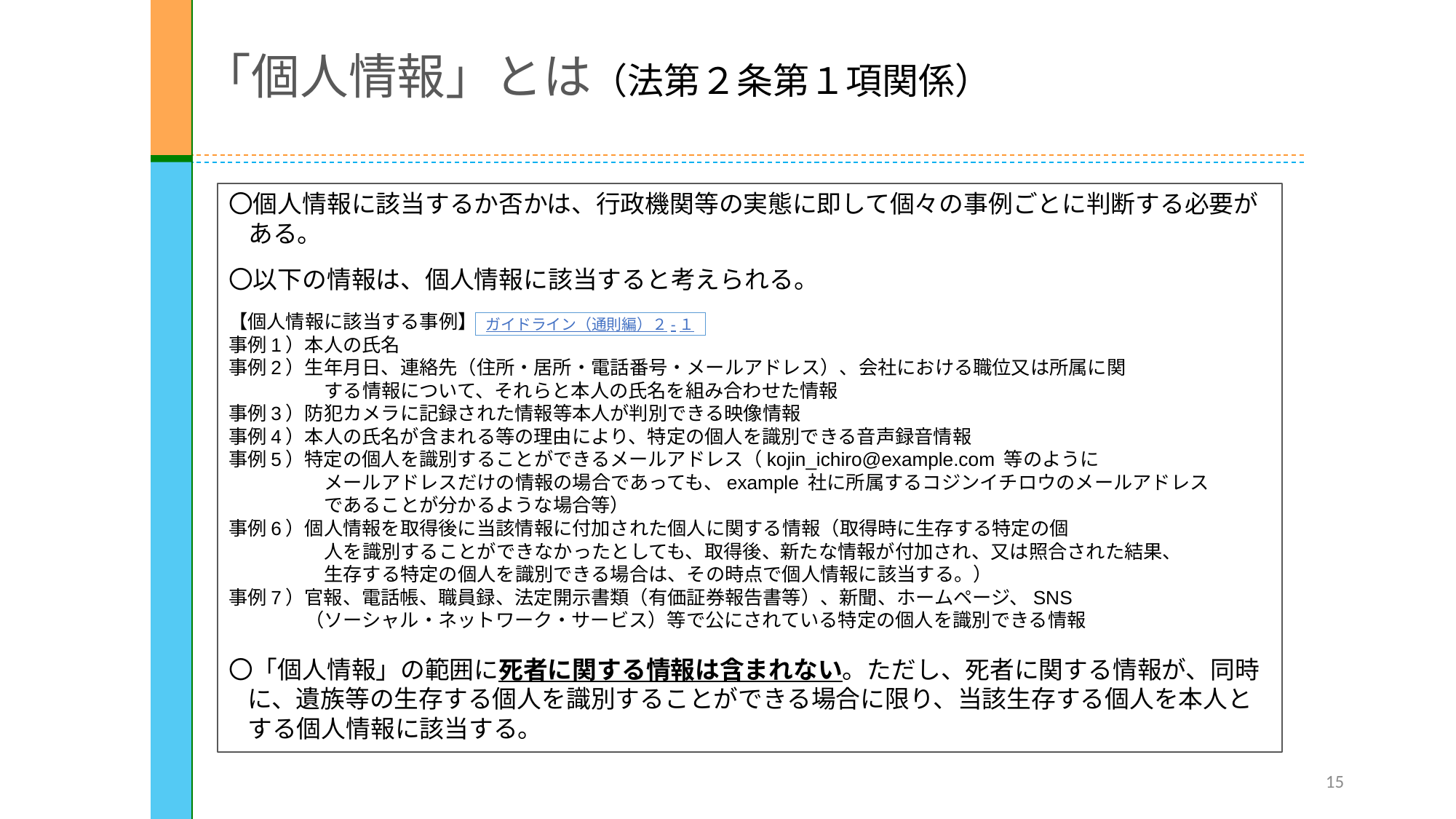

# 「個人情報」とは（法第２条第１項関係）

〇個人情報に該当するか否かは、行政機関等の実態に即して個々の事例ごとに判断する必要がある。
〇以下の情報は、個人情報に該当すると考えられる。
【個人情報に該当する事例】
事例1）本人の氏名
事例2）生年月日、連絡先（住所・居所・電話番号・メールアドレス）、会社における職位又は所属に関　
　　　　　する情報について、それらと本人の氏名を組み合わせた情報
事例3）防犯カメラに記録された情報等本人が判別できる映像情報
事例4）本人の氏名が含まれる等の理由により、特定の個人を識別できる音声録音情報
事例5）特定の個人を識別することができるメールアドレス（kojin_ichiro@example.com 等のように
　　　　　メールアドレスだけの情報の場合であっても、example 社に所属するコジンイチロウのメールアドレス
　　　　　であることが分かるような場合等）
事例6）個人情報を取得後に当該情報に付加された個人に関する情報（取得時に生存する特定の個
　　　　　人を識別することができなかったとしても、取得後、新たな情報が付加され、又は照合された結果、
　　　　　生存する特定の個人を識別できる場合は、その時点で個人情報に該当する。）
事例7）官報、電話帳、職員録、法定開示書類（有価証券報告書等）、新聞、ホームページ、SNS
　　　　（ソーシャル・ネットワーク・サービス）等で公にされている特定の個人を識別できる情報

〇「個人情報」の範囲に死者に関する情報は含まれない。ただし、死者に関する情報が、同時に、遺族等の生存する個人を識別することができる場合に限り、当該生存する個人を本人とする個人情報に該当する。

ガイドライン（通則編）２-１
15